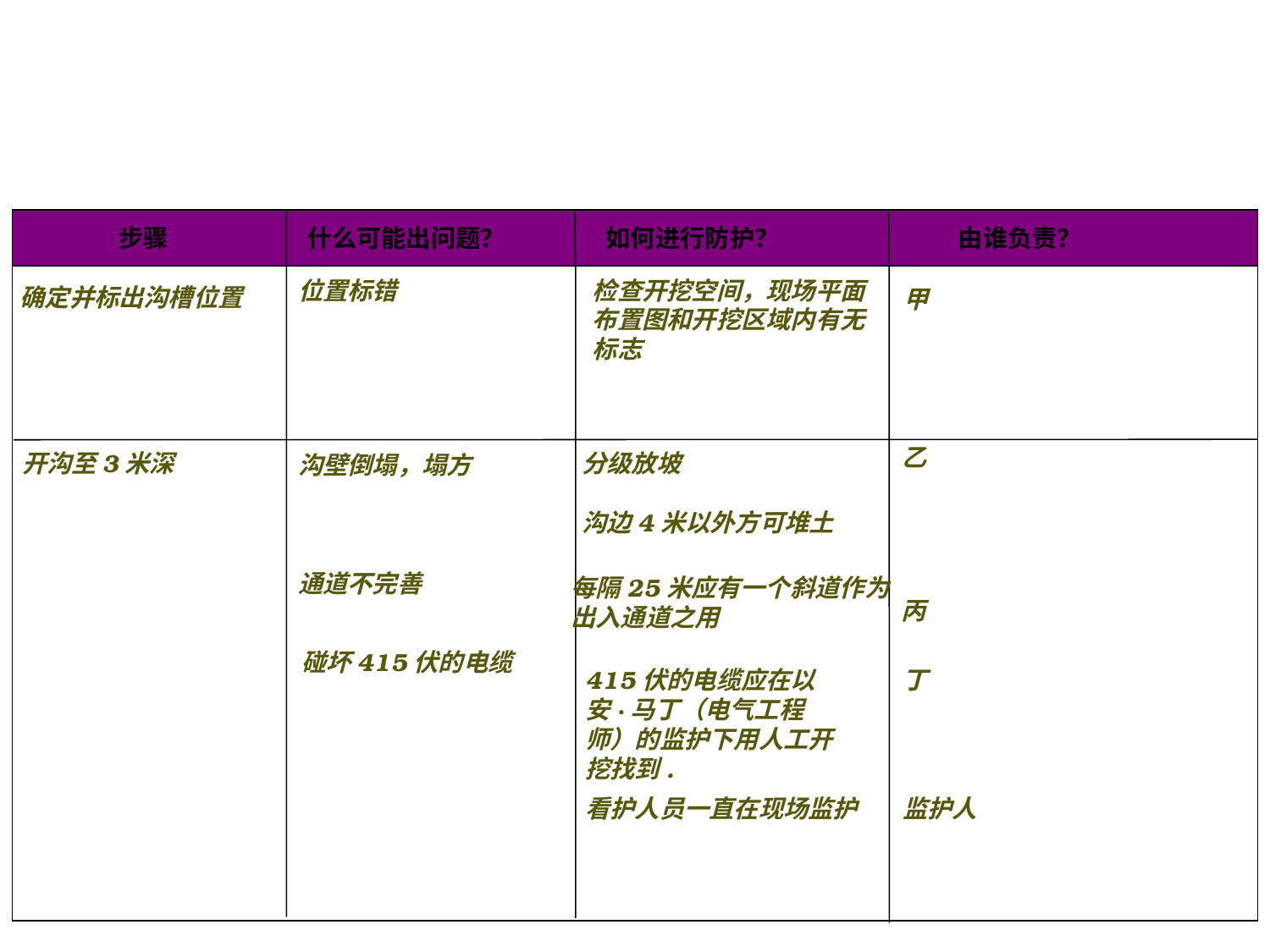

分组练习答案样本

步骤
如何进行防护？
由谁负责？
什么可能出问题？

位置标错
检查开挖空间，现场平面布置图和开挖区域内有无标志
确定并标出沟槽位置
甲
乙

分级放坡
沟边4米以外方可堆土
开沟至3米深
沟壁倒塌，塌方

通道不完善
每隔25米应有一个斜道作为
出入通道之用
丙
碰坏415伏的电缆

415伏的电缆应在以安·马丁（电气工程师）的监护下用人工开挖找到.
丁

看护人员一直在现场监护
监护人